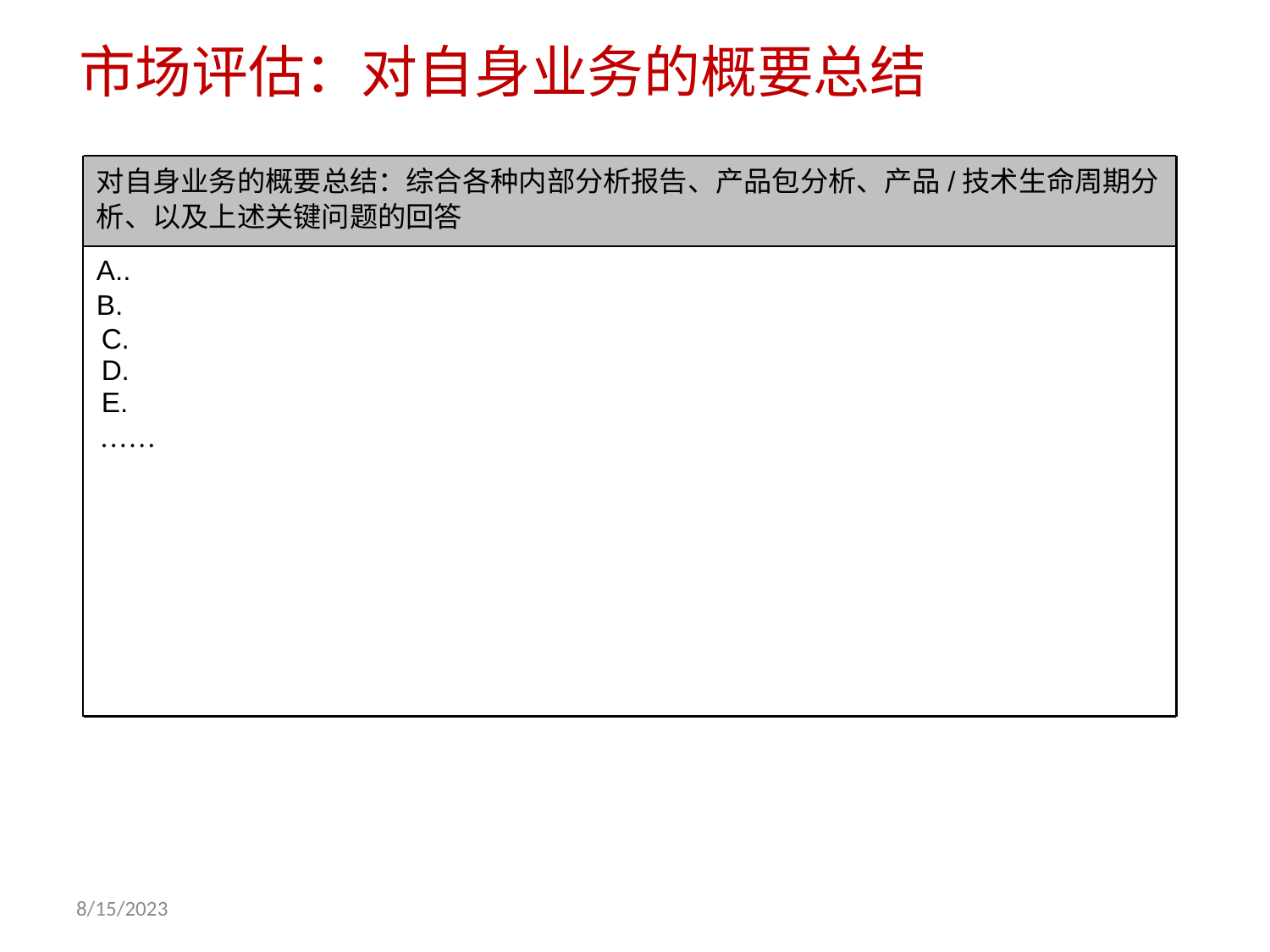

市场评估：对自身业务的概要总结

对自身业务的概要总结：综合各种内部分析报告、产品包分析、产品/技术生命周期分
析、以及上述关键问题的回答

A..
B.

C.
D.
E.
……

8/15/2023